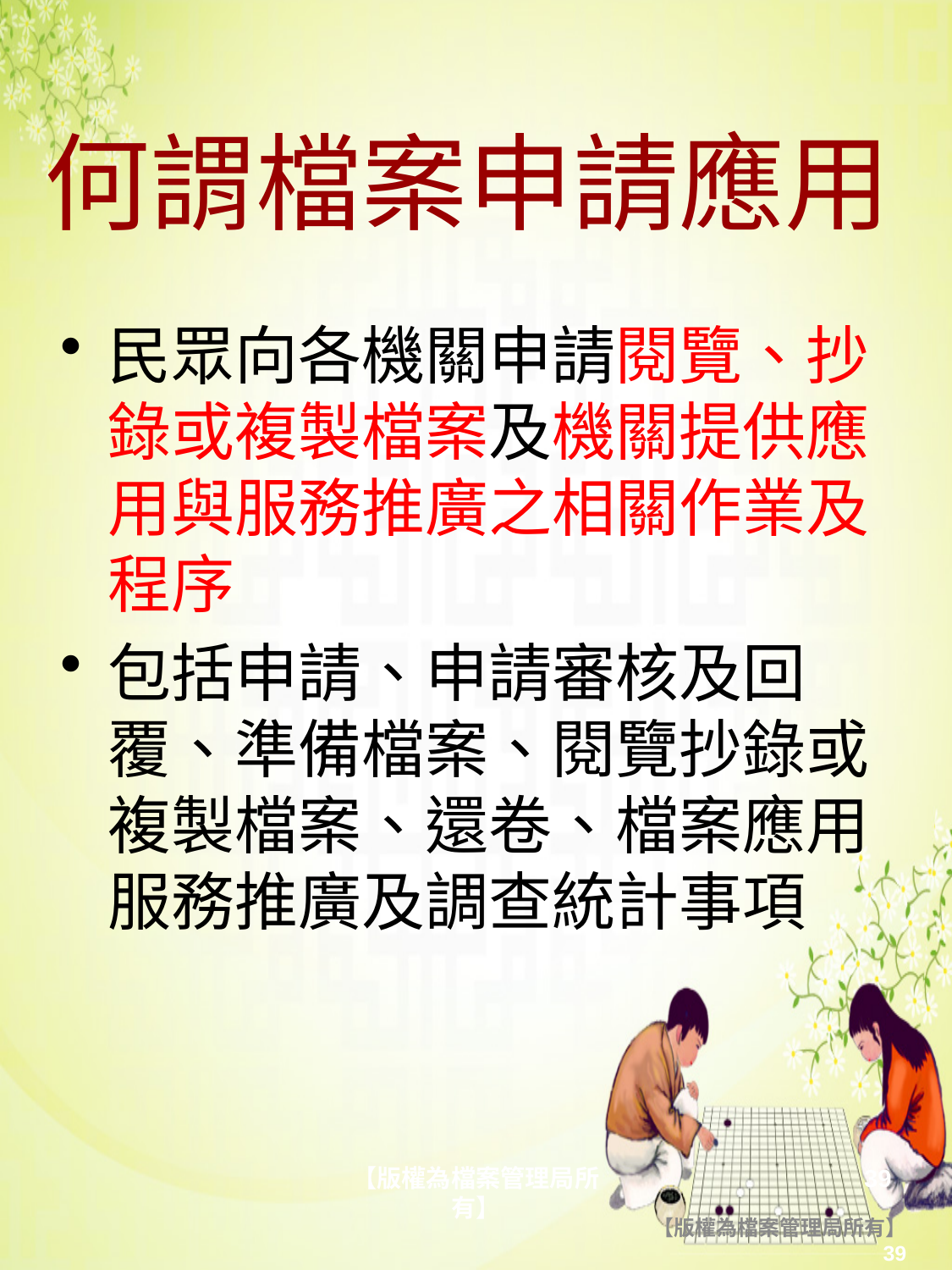

# 何謂檔案申請應用
民眾向各機關申請閱覽、抄錄或複製檔案及機關提供應用與服務推廣之相關作業及程序
包括申請、申請審核及回覆、準備檔案、閱覽抄錄或複製檔案、還卷、檔案應用服務推廣及調查統計事項
【版權為檔案管理局所有】
39
【版權為檔案管理局所有】
39